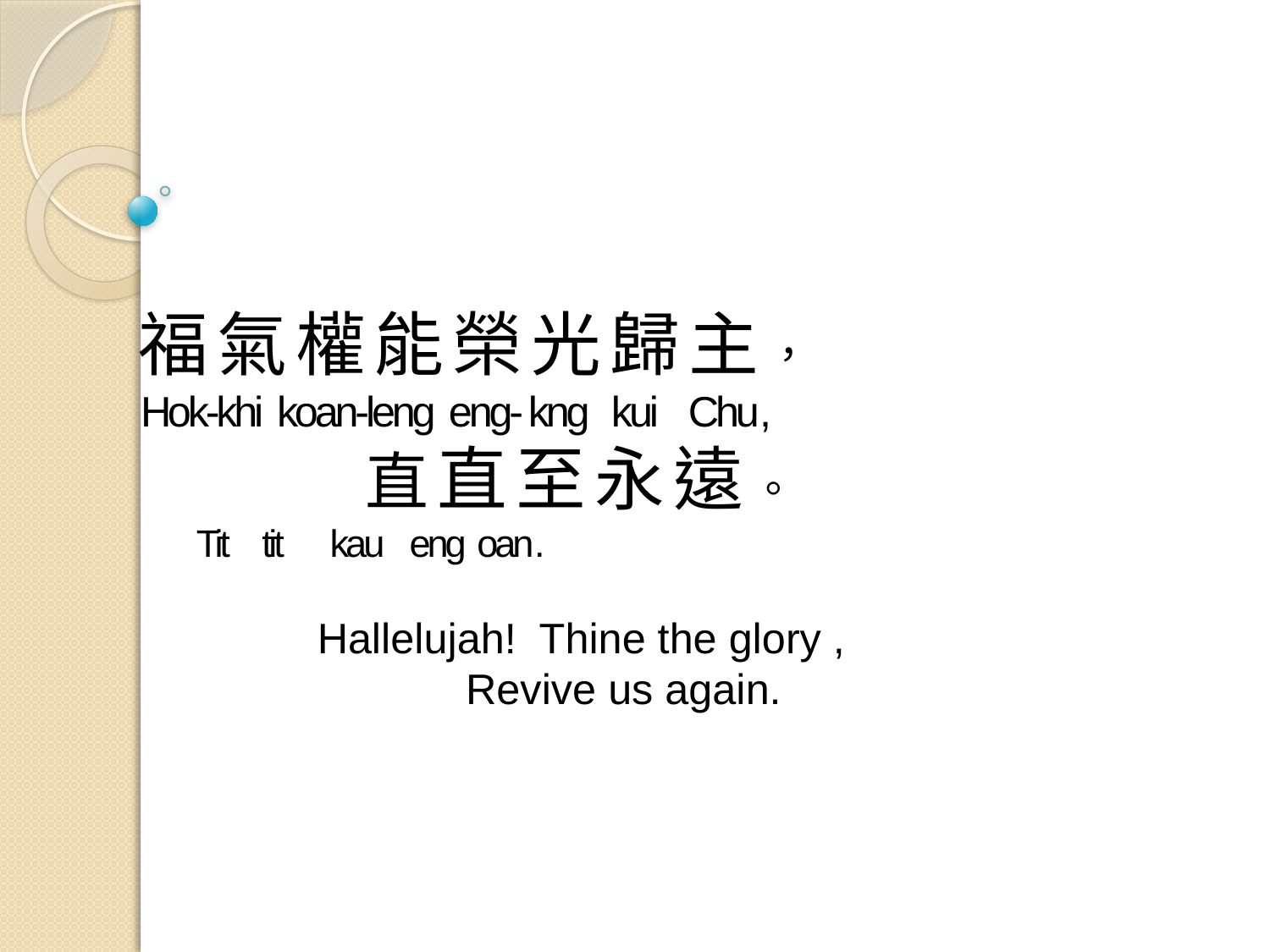

# 福氣權能榮光歸主， Hok-khi  koan-leng  eng- kng   kui    Chu, 直直至永遠。 Tit     tit       kau    eng  oan. Hallelujah!  Thine the glory , Revive us again.